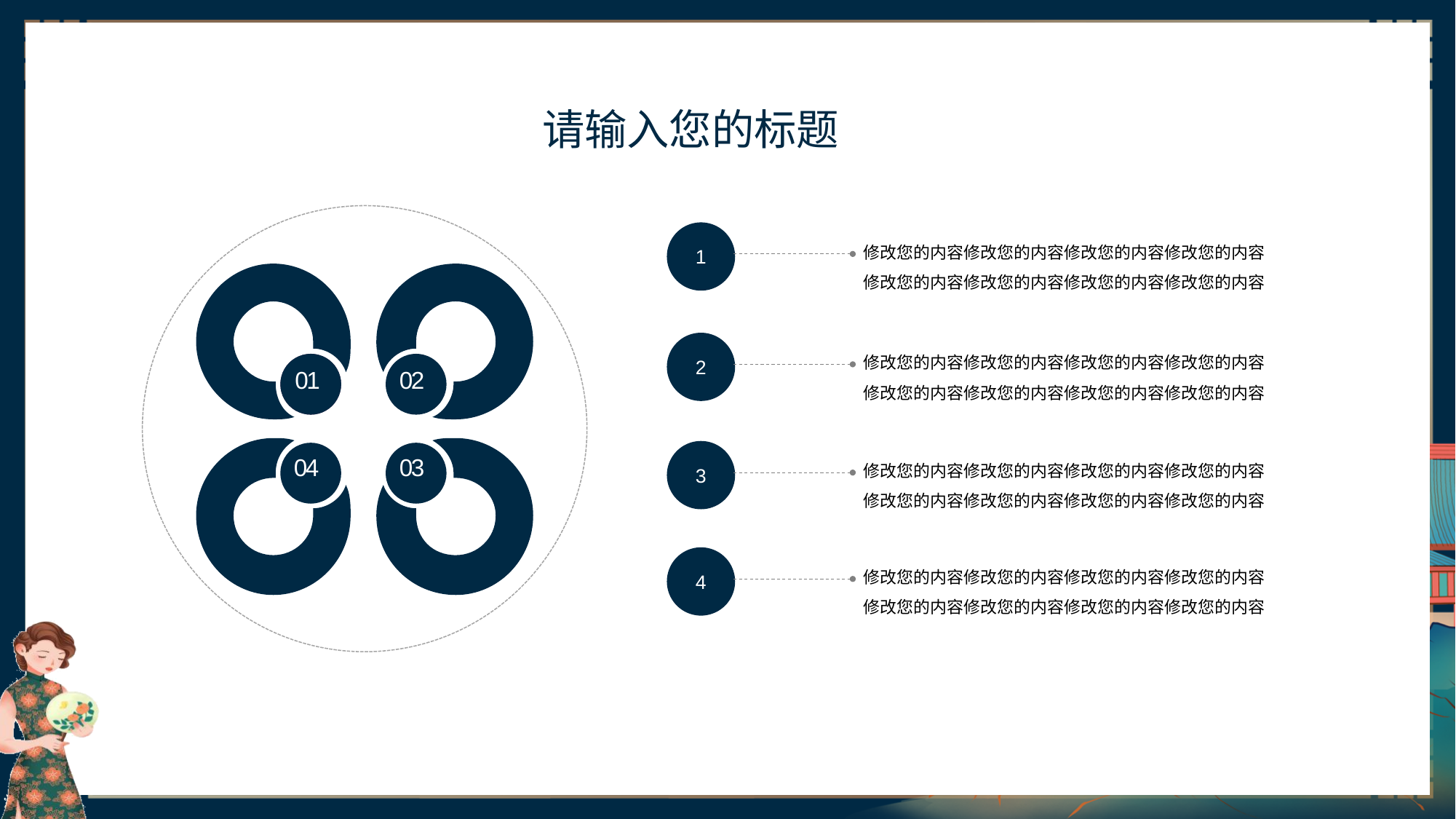

1
修改您的内容修改您的内容修改您的内容修改您的内容
修改您的内容修改您的内容修改您的内容修改您的内容

2
修改您的内容修改您的内容修改您的内容修改您的内容
修改您的内容修改您的内容修改您的内容修改您的内容

01
02

3

修改您的内容修改您的内容修改您的内容修改您的内容
修改您的内容修改您的内容修改您的内容修改您的内容

04
03
4
修改您的内容修改您的内容修改您的内容修改您的内容
修改您的内容修改您的内容修改您的内容修改您的内容